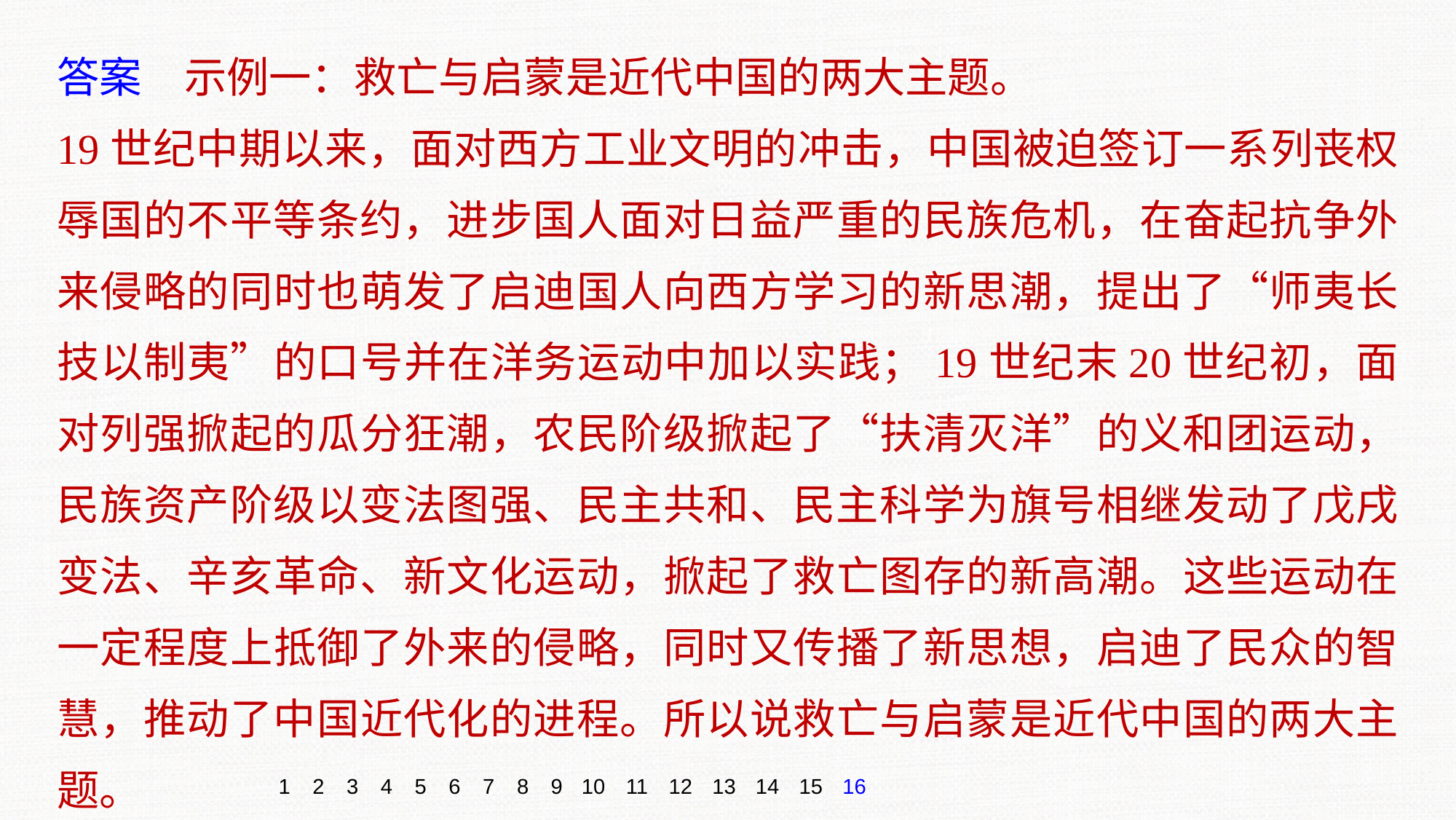

答案　示例一：救亡与启蒙是近代中国的两大主题。
19世纪中期以来，面对西方工业文明的冲击，中国被迫签订一系列丧权辱国的不平等条约，进步国人面对日益严重的民族危机，在奋起抗争外来侵略的同时也萌发了启迪国人向西方学习的新思潮，提出了“师夷长技以制夷”的口号并在洋务运动中加以实践；19世纪末20世纪初，面对列强掀起的瓜分狂潮，农民阶级掀起了“扶清灭洋”的义和团运动，民族资产阶级以变法图强、民主共和、民主科学为旗号相继发动了戊戌变法、辛亥革命、新文化运动，掀起了救亡图存的新高潮。这些运动在一定程度上抵御了外来的侵略，同时又传播了新思想，启迪了民众的智慧，推动了中国近代化的进程。所以说救亡与启蒙是近代中国的两大主题。
1
2
3
4
5
6
7
8
9
10
11
12
13
14
15
16